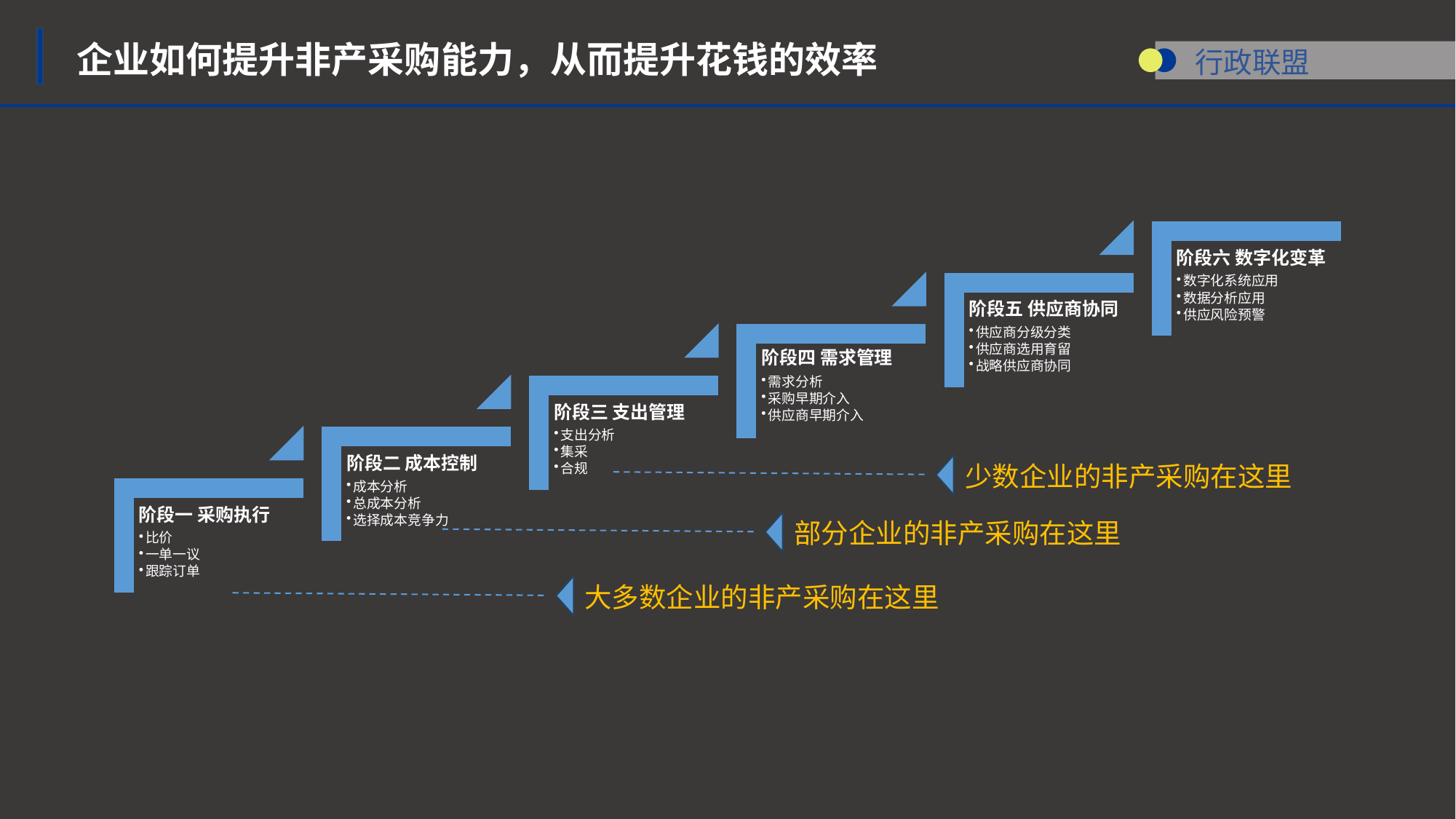

企业如何提升非产采购能力，从而提升花钱的效率
阶段一 采购执行
比价
一单一议
跟踪订单
阶段二 成本控制
成本分析
总成本分析
选择成本竞争力
阶段三 支出管理
支出分析
集采
合规
阶段四 需求管理
需求分析
采购早期介入
供应商早期介入
阶段五 供应商协同
供应商分级分类
供应商选用育留
战略供应商协同
阶段六 数字化变革
数字化系统应用
数据分析应用
供应风险预警
少数企业的非产采购在这里

部分企业的非产采购在这里

大多数企业的非产采购在这里